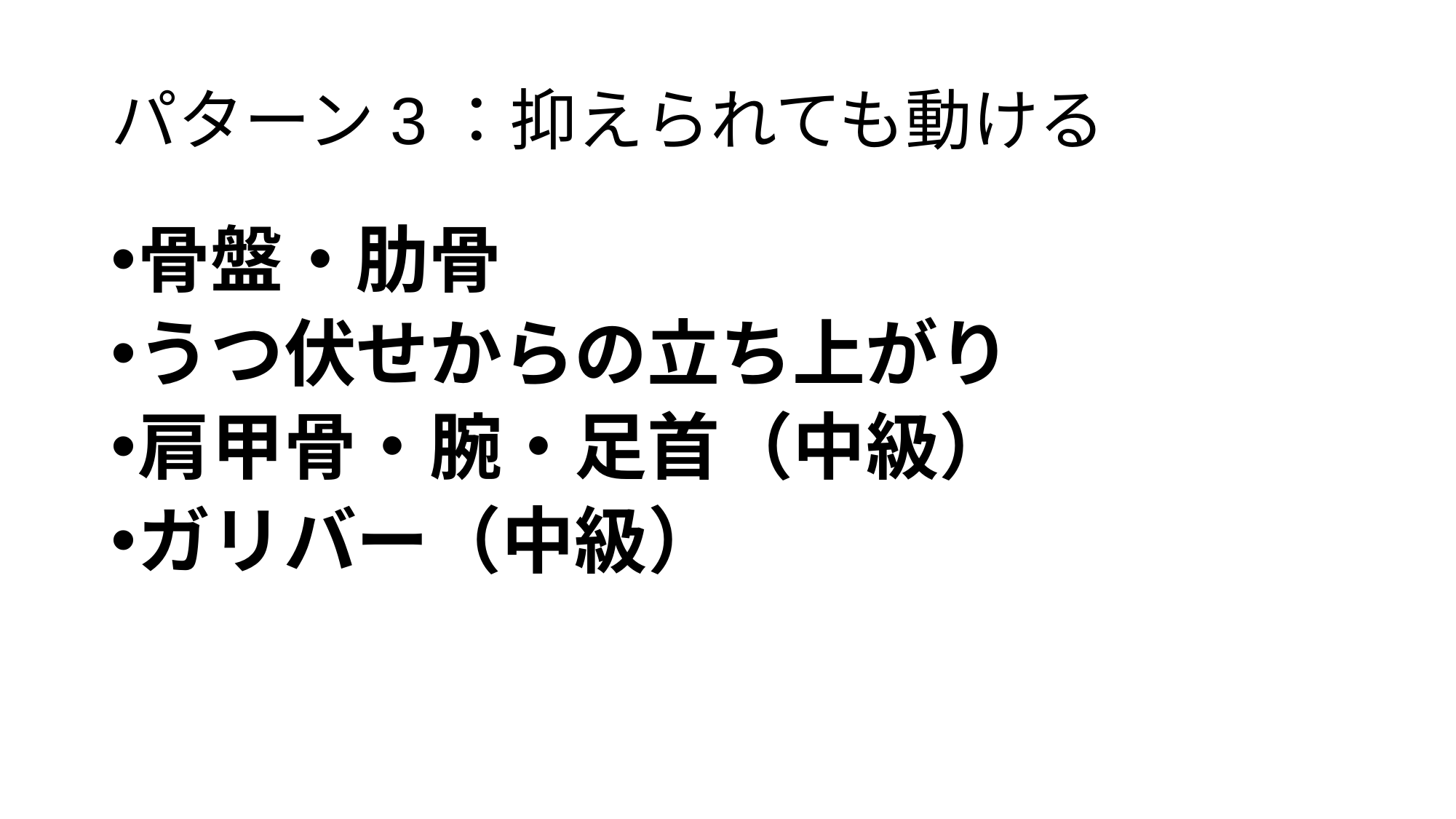

# パターン3：抑えられても動ける
骨盤・肋骨
うつ伏せからの立ち上がり
肩甲骨・腕・足首（中級）
ガリバー（中級）